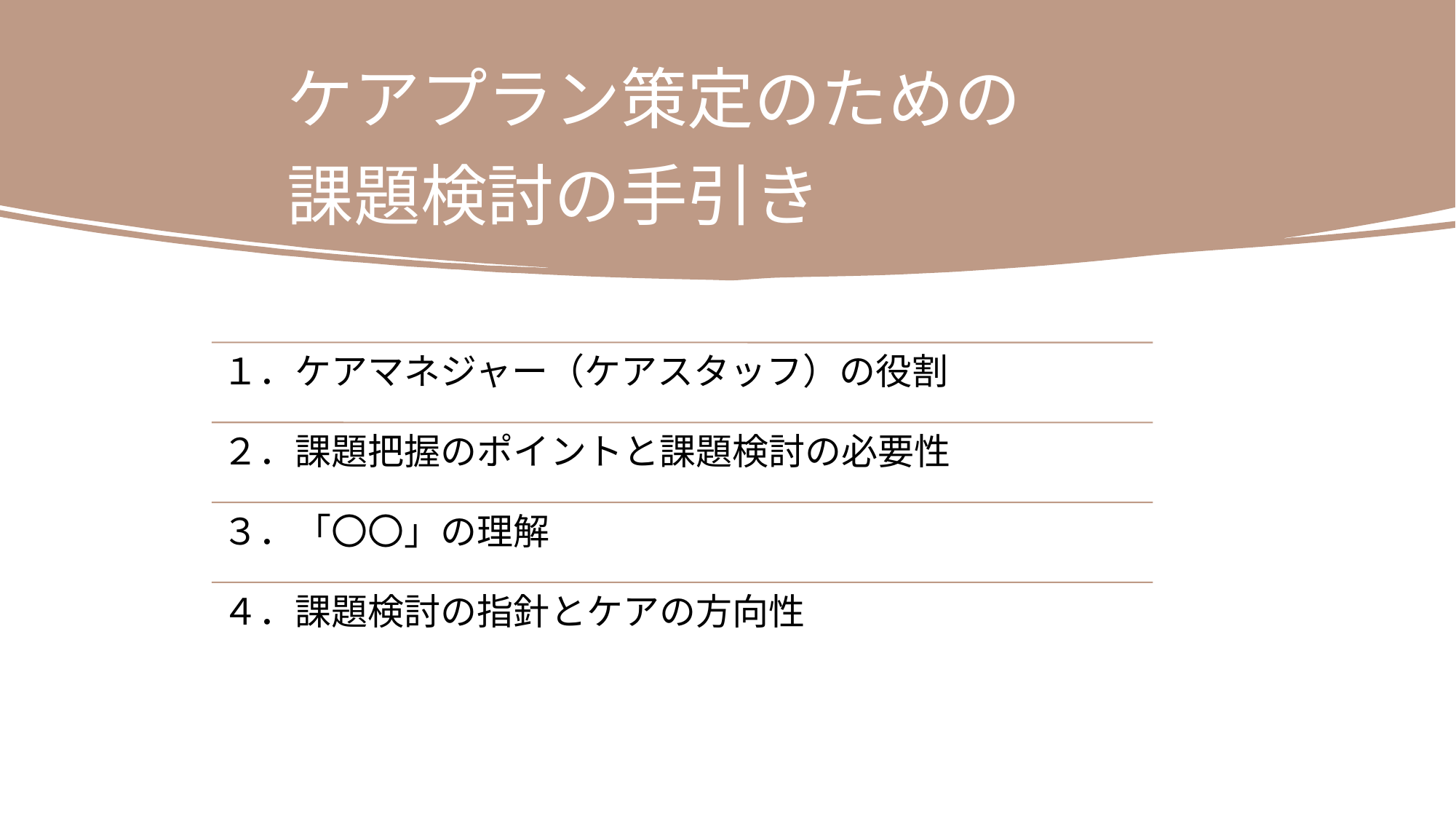

ケアプラン策定のための
課題検討の手引き

１．ケアマネジャー（ケアスタッフ）の役割
２．課題把握のポイントと課題検討の必要性
３．「〇〇」の理解
４．課題検討の指針とケアの方向性